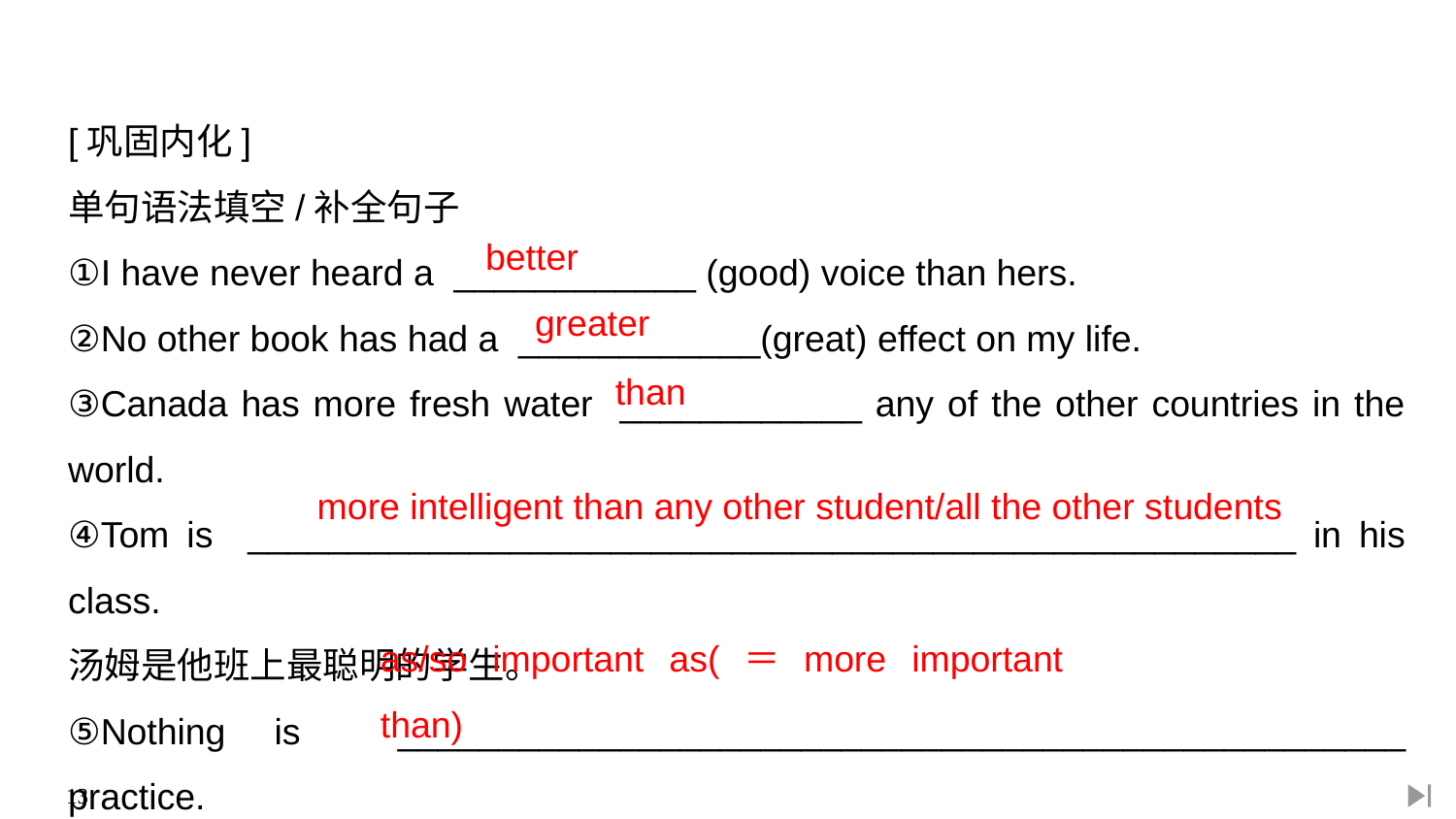

[巩固内化]
单句语法填空/补全句子
①I have never heard a  ____________ (good) voice than hers.
②No other book has had a  ____________(great) effect on my life.
③Canada has more fresh water  ____________ any of the other countries in the world.
④Tom is  ____________________________________________________ in his class.
汤姆是他班上最聪明的学生。
⑤Nothing is  __________________________________________________ practice.
实践最为重要。
better
greater
than
more intelligent than any other student/all the other students
as/so important as(＝more important than)